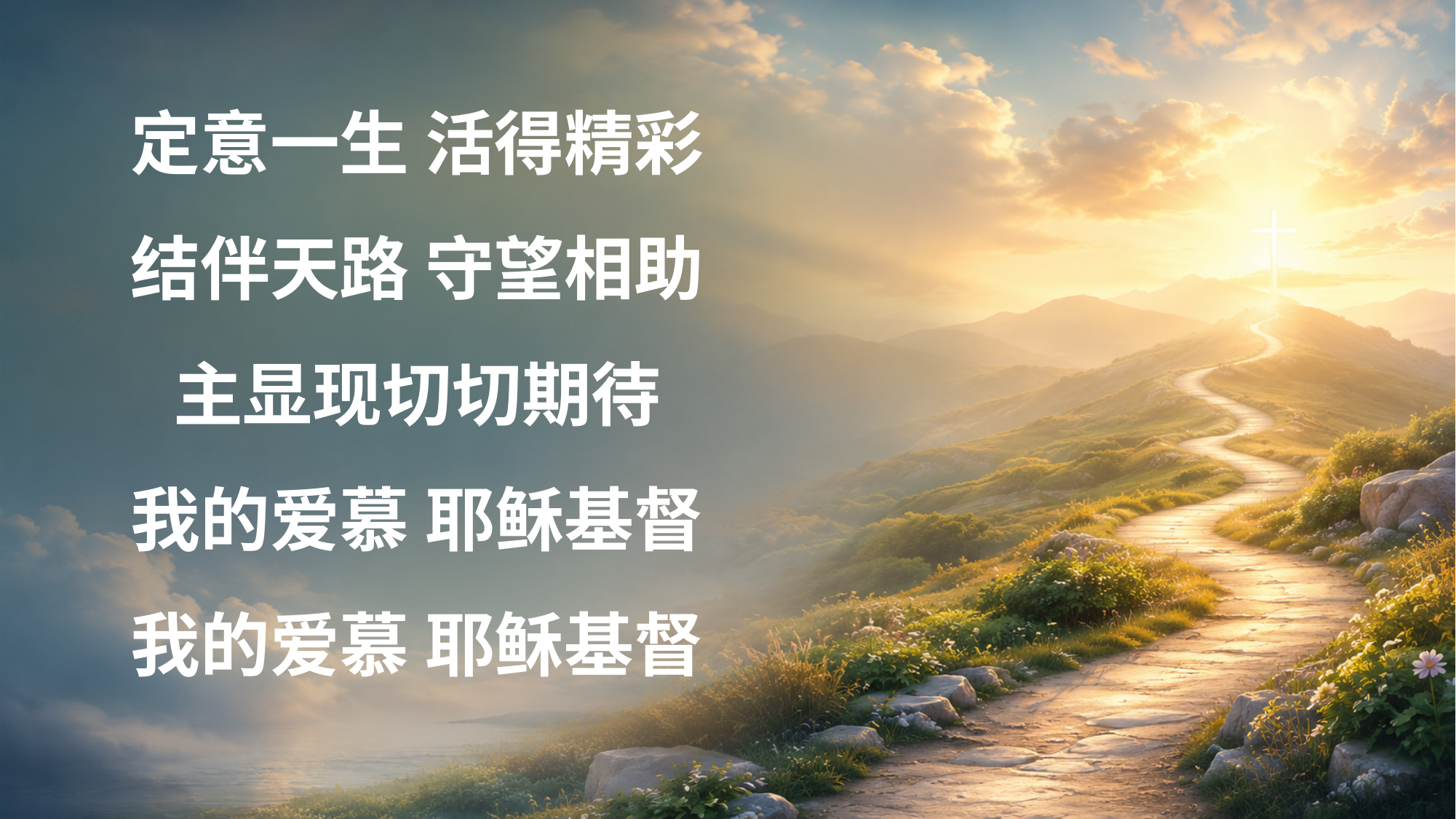

定意一生 活得精彩
结伴天路 守望相助
主显现切切期待
我的爱慕 耶稣基督
我的爱慕 耶稣基督